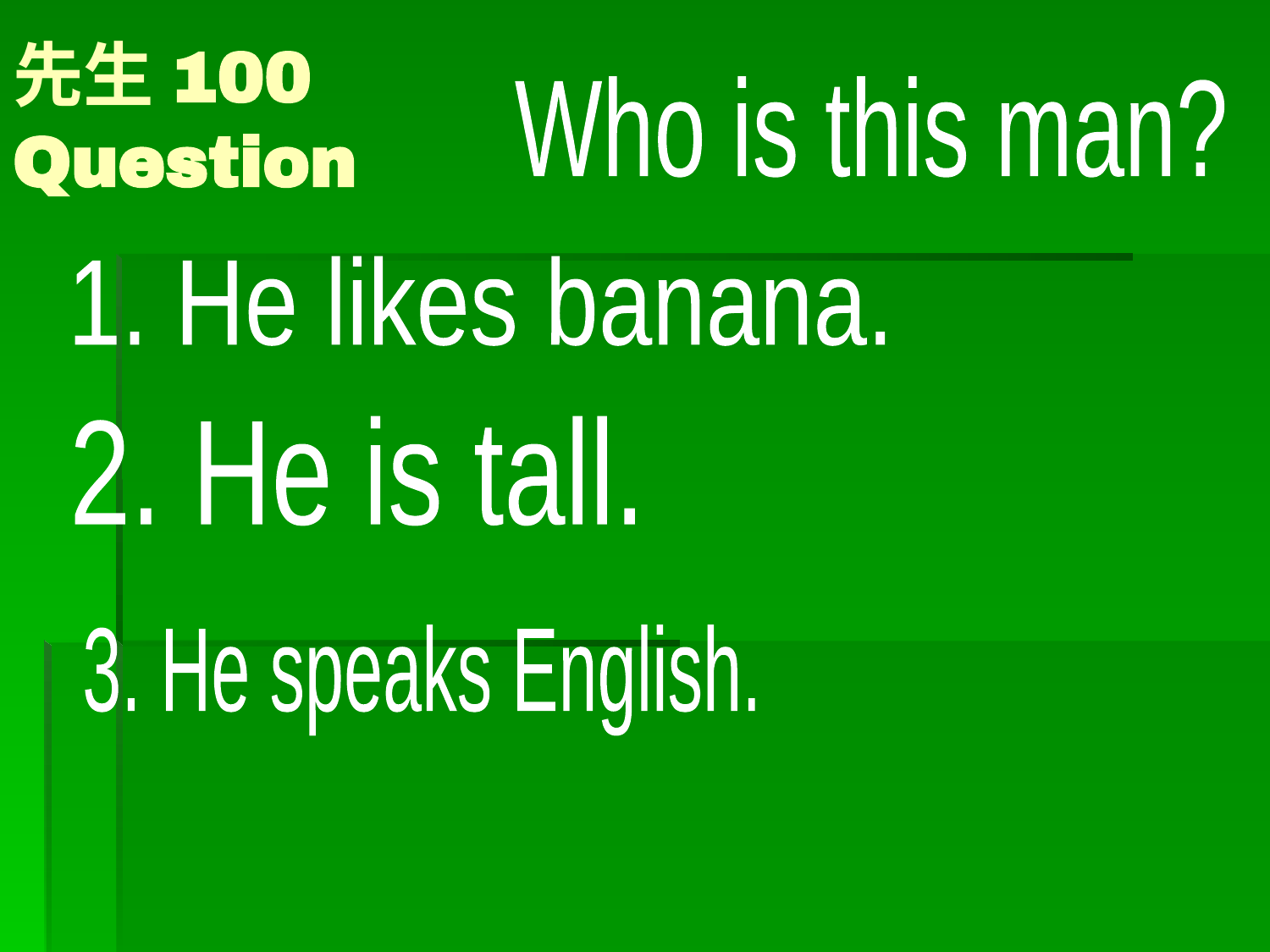

# 先生100 Question
Who is this man?
1. He likes banana.
2. He is tall.
3. He speaks English.